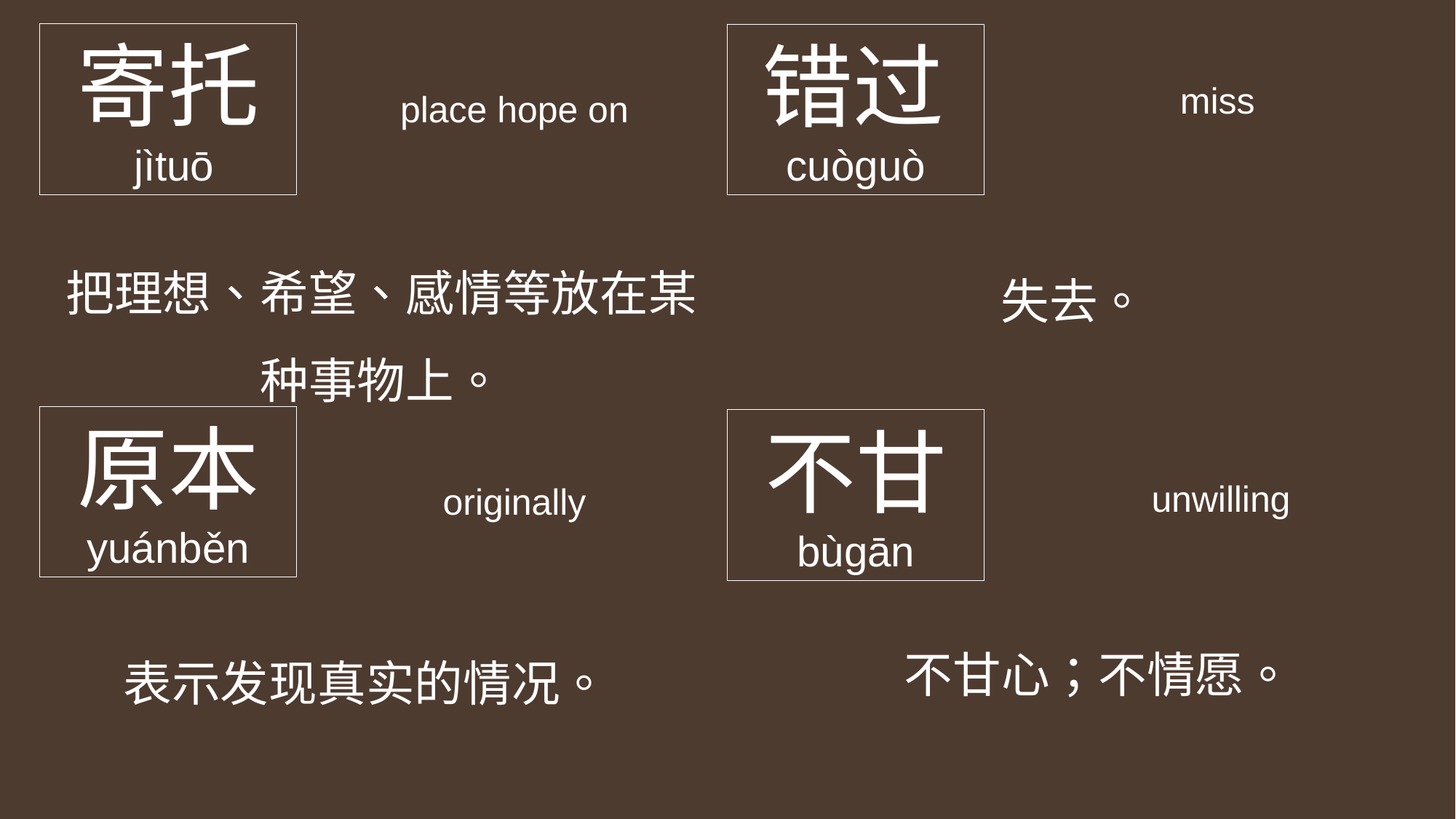

寄托
 jìtuō
错过
cuòguò
miss
place hope on
把理想、希望、感情等放在某种事物上。
失去。
原本
yuánběn
不甘
bùgān
unwilling
originally
不甘心；不情愿。
表示发现真实的情况。